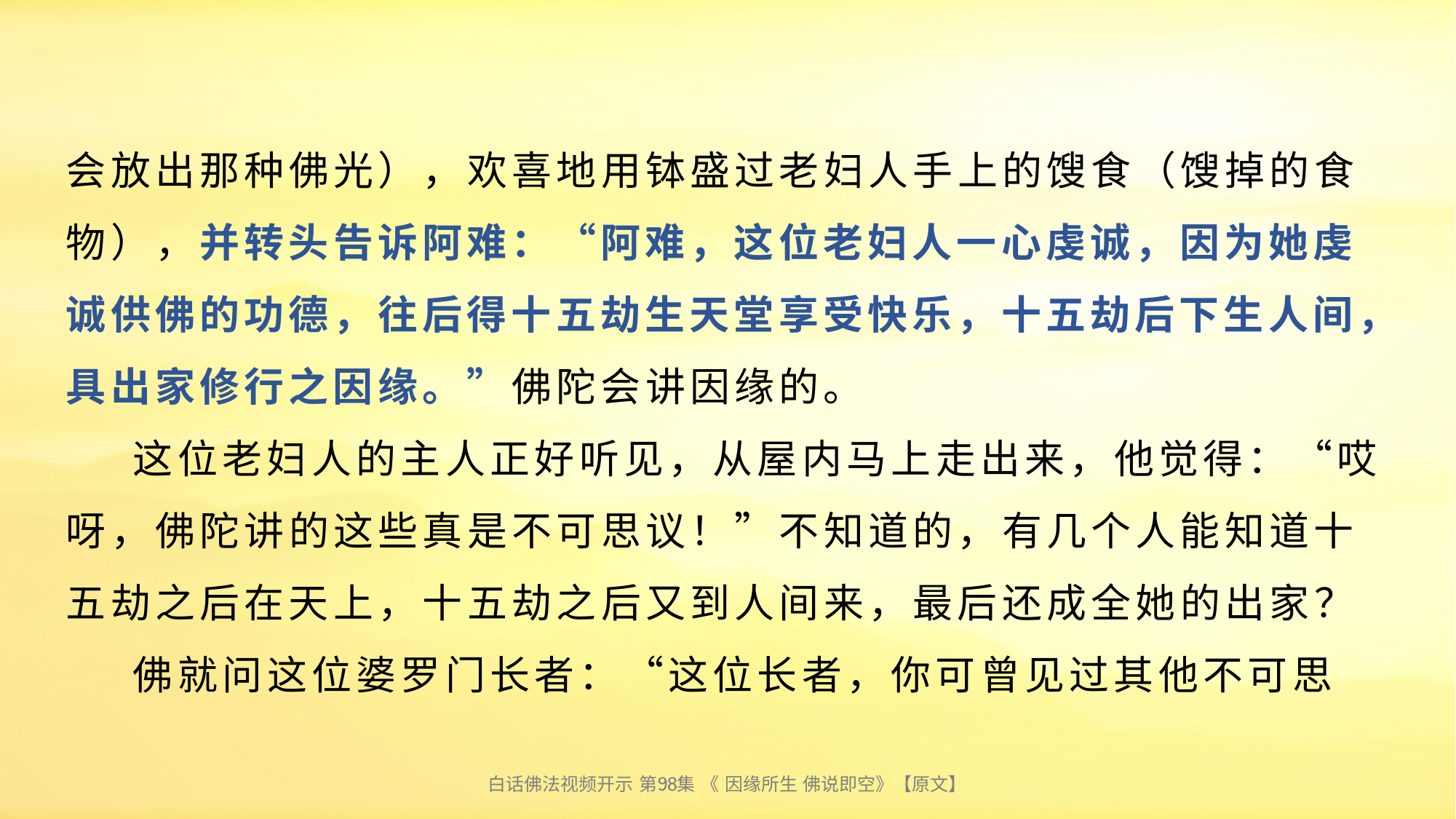

# 会放出那种佛光），欢喜地用钵盛过老妇人手上的馊食（馊掉的食物），并转头告诉阿难：“阿难，这位老妇人一心虔诚，因为她虔诚供佛的功德，往后得十五劫生天堂享受快乐，十五劫后下生人间，具出家修行之因缘。”佛陀会讲因缘的。 这位老妇人的主人正好听见，从屋内马上走出来，他觉得：“哎呀，佛陀讲的这些真是不可思议！”不知道的，有几个人能知道十五劫之后在天上，十五劫之后又到人间来，最后还成全她的出家？ 佛就问这位婆罗门长者：“这位长者，你可曾见过其他不可思
白话佛法视频开示 第98集 《 因缘所生 佛说即空》【原文】